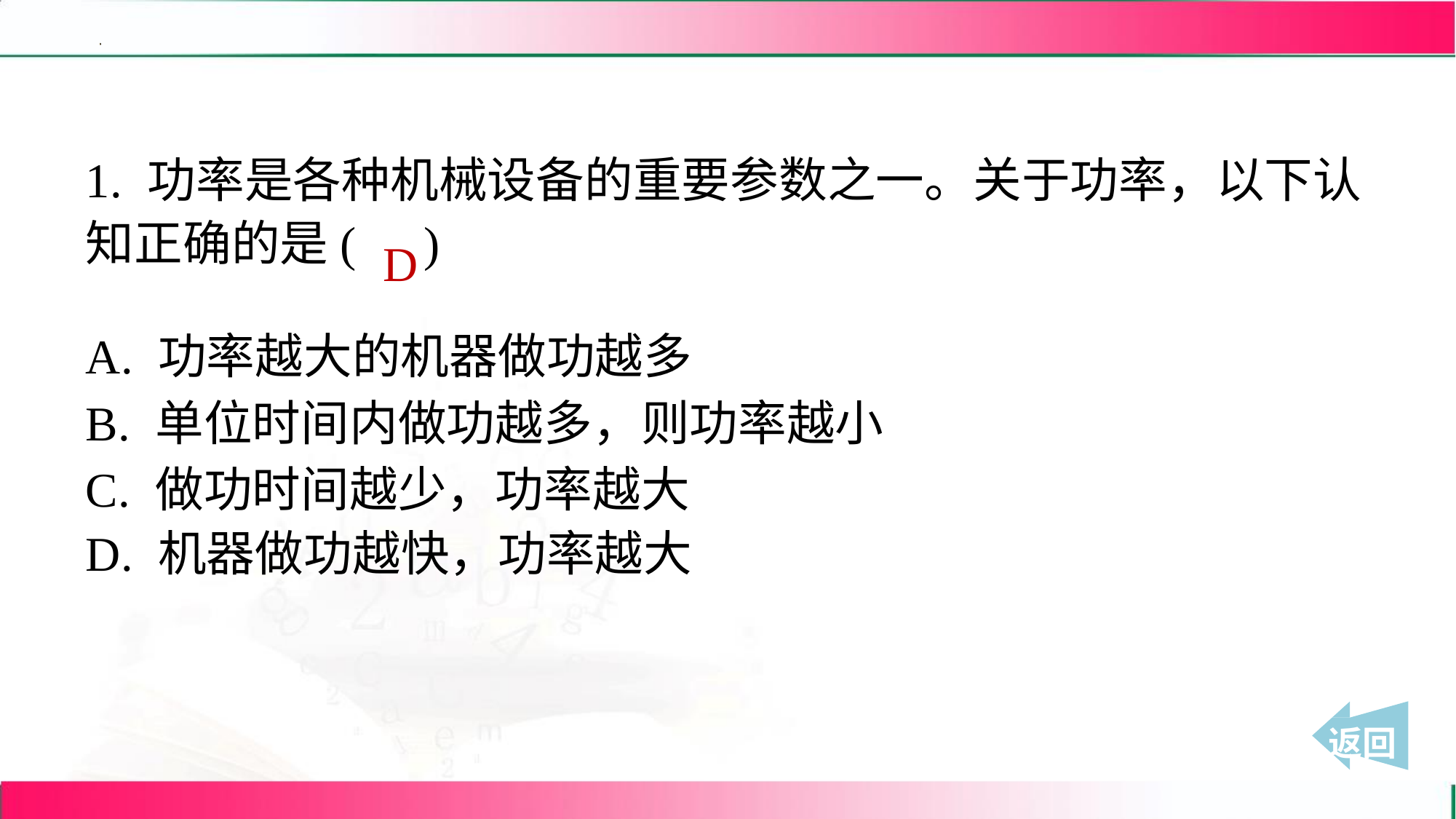

1. 功率是各种机械设备的重要参数之一。关于功率，以下认
知正确的是(     )
D
A. 功率越大的机器做功越多
B. 单位时间内做功越多，则功率越小
C. 做功时间越少，功率越大
D. 机器做功越快，功率越大
 返回